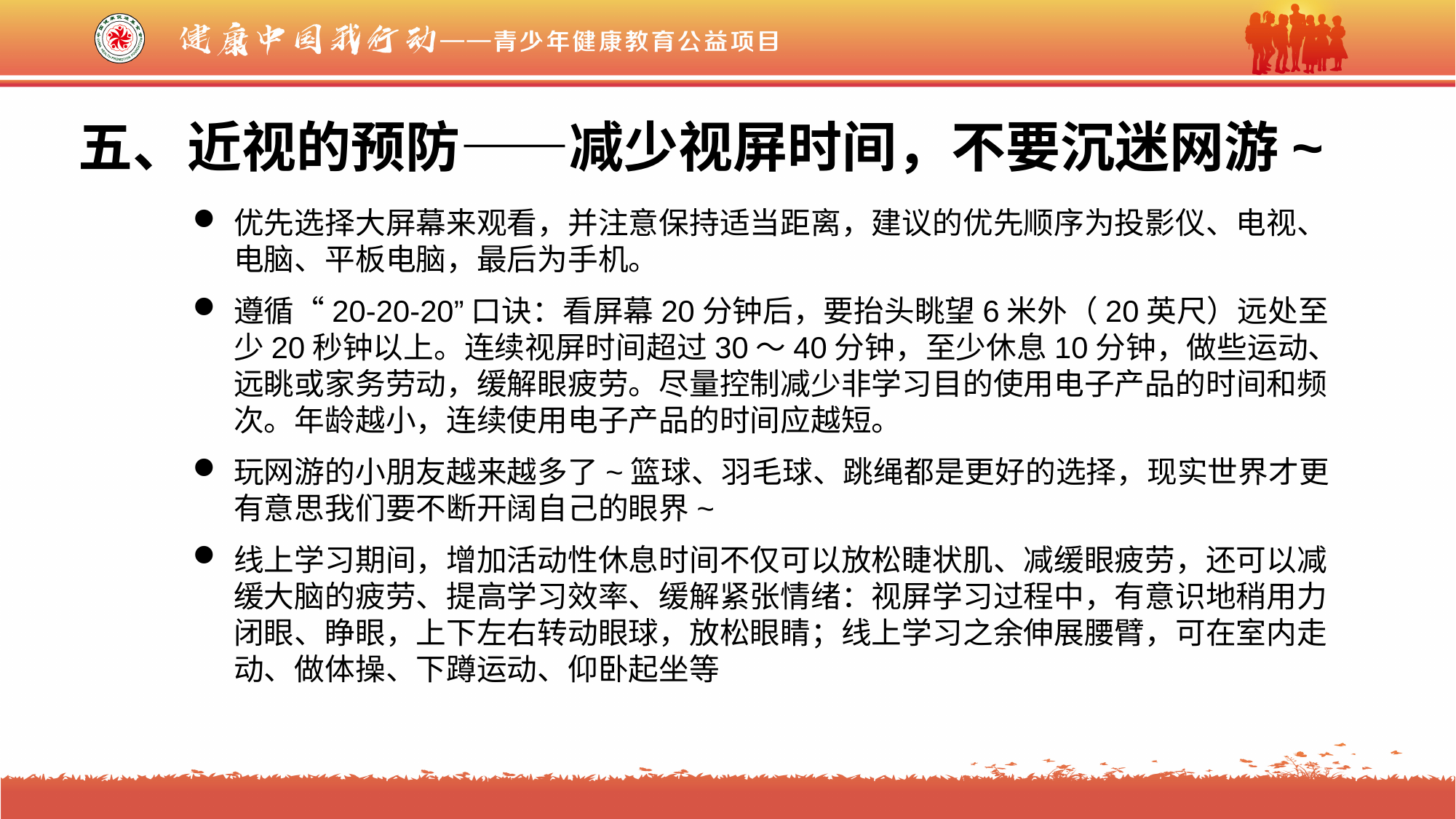

五、近视的预防——减少视屏时间，不要沉迷网游~
优先选择大屏幕来观看，并注意保持适当距离，建议的优先顺序为投影仪、电视、电脑、平板电脑，最后为手机。
遵循“20-20-20”口诀：看屏幕20分钟后，要抬头眺望6米外（20英尺）远处至少20秒钟以上。连续视屏时间超过30～40分钟，至少休息10分钟，做些运动、远眺或家务劳动，缓解眼疲劳。尽量控制减少非学习目的使用电子产品的时间和频次。年龄越小，连续使用电子产品的时间应越短。
玩网游的小朋友越来越多了~篮球、羽毛球、跳绳都是更好的选择，现实世界才更有意思我们要不断开阔自己的眼界~
线上学习期间，增加活动性休息时间不仅可以放松睫状肌、减缓眼疲劳，还可以减缓大脑的疲劳、提高学习效率、缓解紧张情绪：视屏学习过程中，有意识地稍用力闭眼、睁眼，上下左右转动眼球，放松眼睛；线上学习之余伸展腰臂，可在室内走动、做体操、下蹲运动、仰卧起坐等